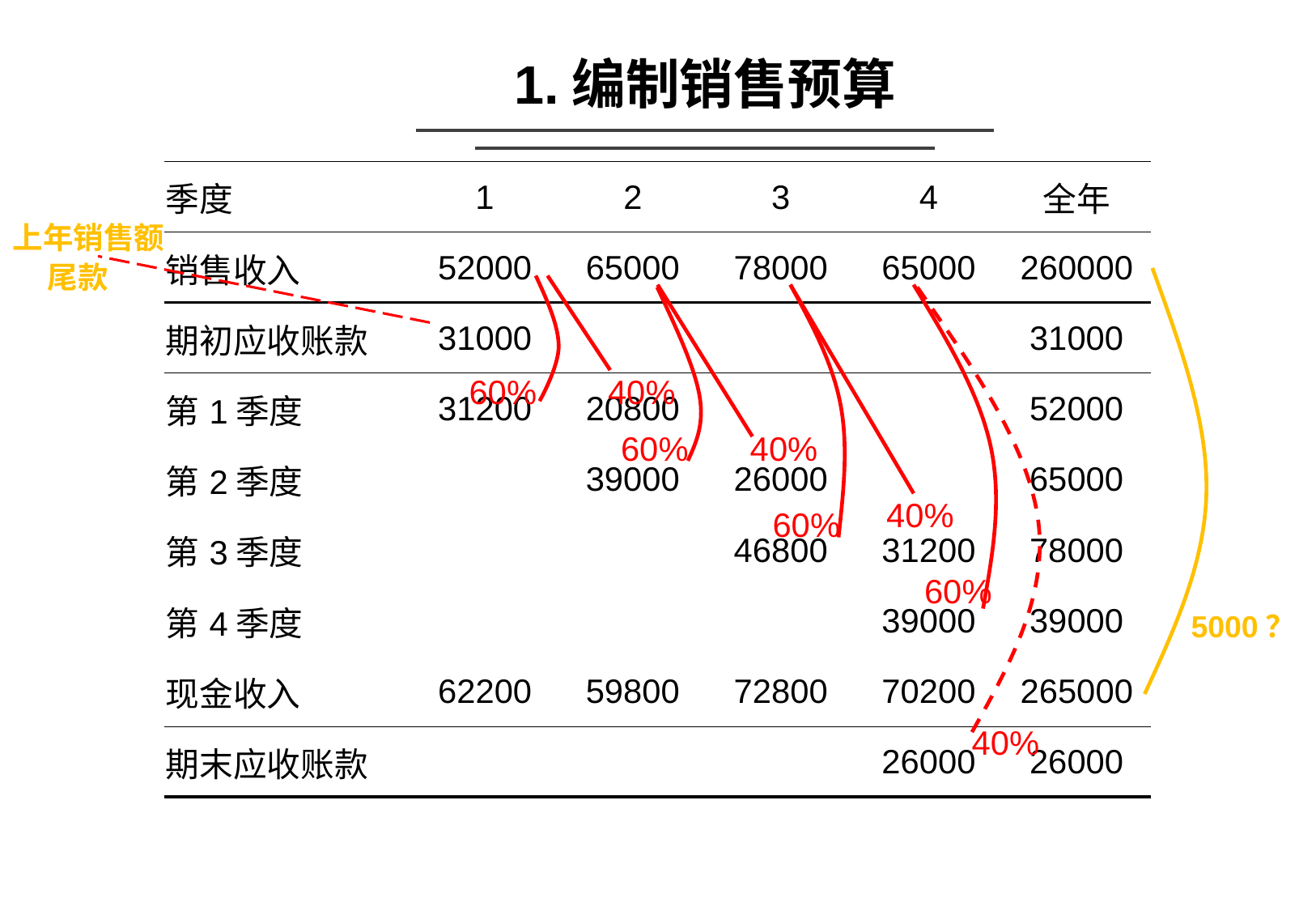

1.编制销售预算
| 季度 | 1 | 2 | 3 | 4 | 全年 |
| --- | --- | --- | --- | --- | --- |
| 销售收入 | 52000 | 65000 | 78000 | 65000 | 260000 |
| 期初应收账款 | 31000 |  |  |  | 31000 |
| 第1季度 | 31200 | 20800 |  |  | 52000 |
| 第2季度 |  | 39000 | 26000 |  | 65000 |
| 第3季度 |  |  | 46800 | 31200 | 78000 |
| 第4季度 |  |  |  | 39000 | 39000 |
| 现金收入 | 62200 | 59800 | 72800 | 70200 | 265000 |
| 期末应收账款 |  |  |  | 26000 | 26000 |
上年销售额
    尾款

60%
40%
60%
40%
40%
60%
60%
5000？
40%